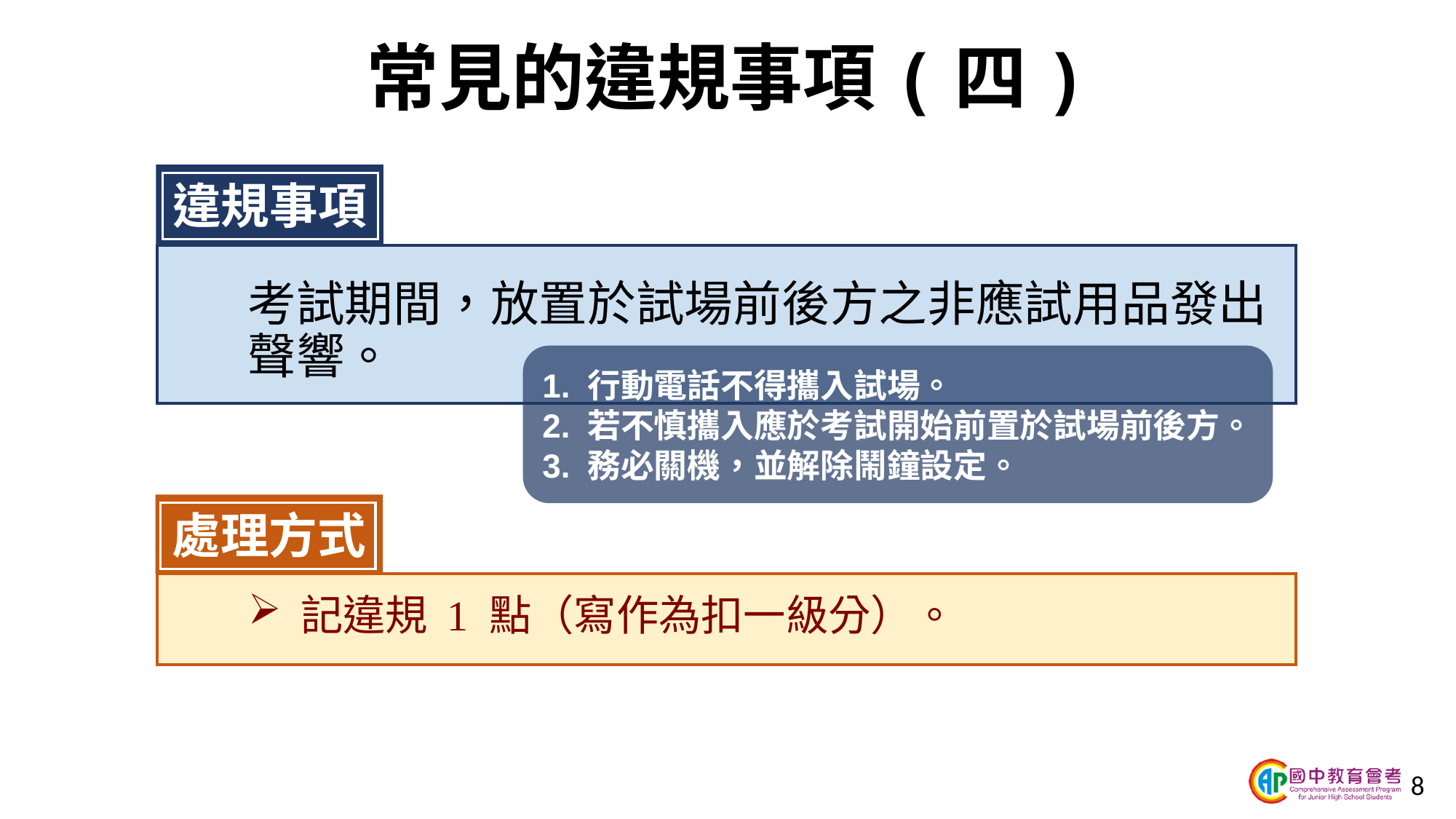

# 常見的違規事項(四)
違規事項

考試期間，放置於試場前後方之非應試用品發出聲響。

記違規 1 點（寫作為扣一級分）。
1. 行動電話不得攜入試場。
2. 若不慎攜入應於考試開始前置於試場前後方。
3. 務必關機，並解除鬧鐘設定。
處理方式

8